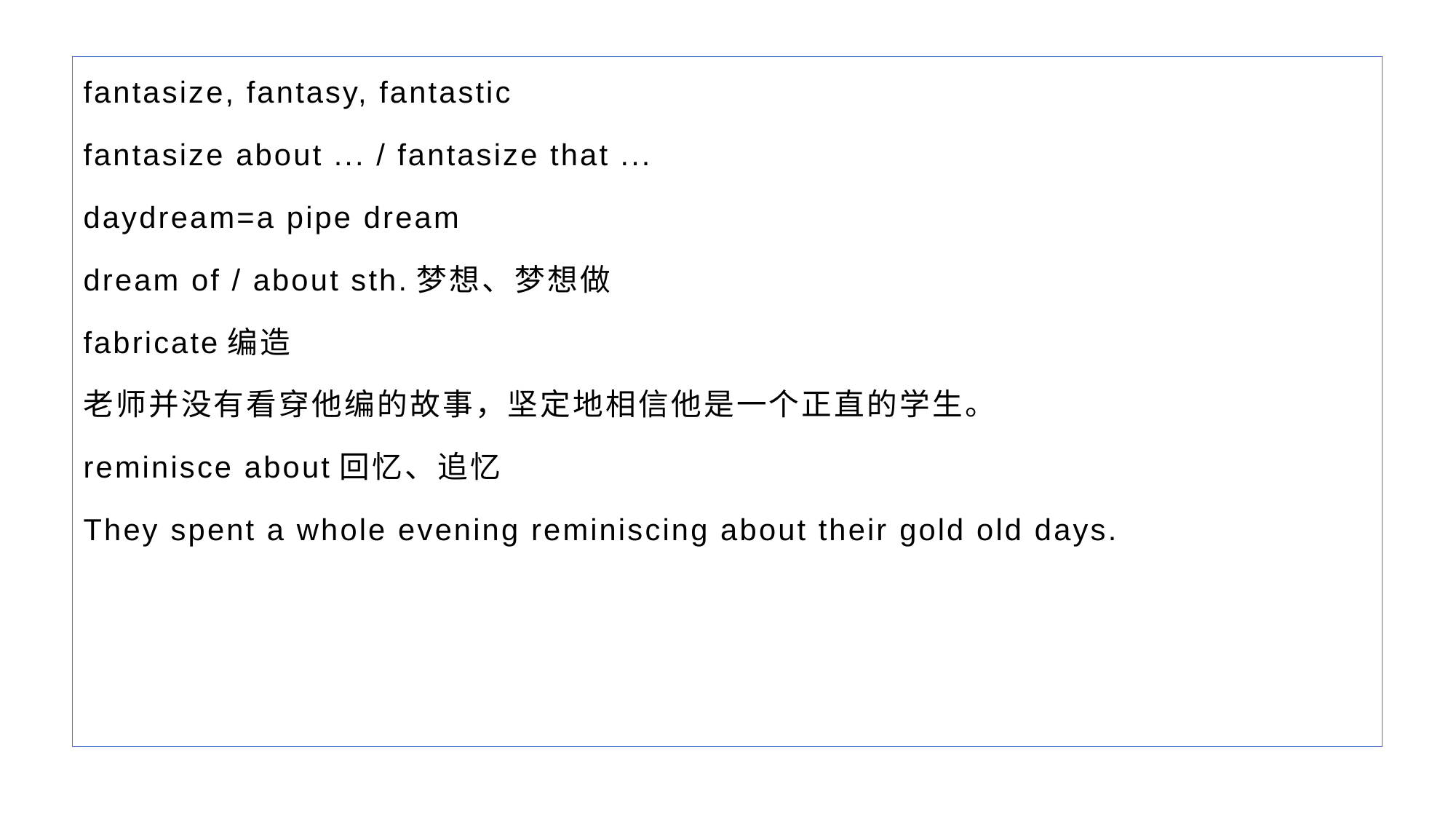

fantasize, fantasy, fantastic
fantasize about ... / fantasize that ...
daydream=a pipe dream
dream of / about sth.梦想、梦想做
fabricate编造
老师并没有看穿他编的故事，坚定地相信他是一个正直的学生。
reminisce about回忆、追忆
They spent a whole evening reminiscing about their gold old days.